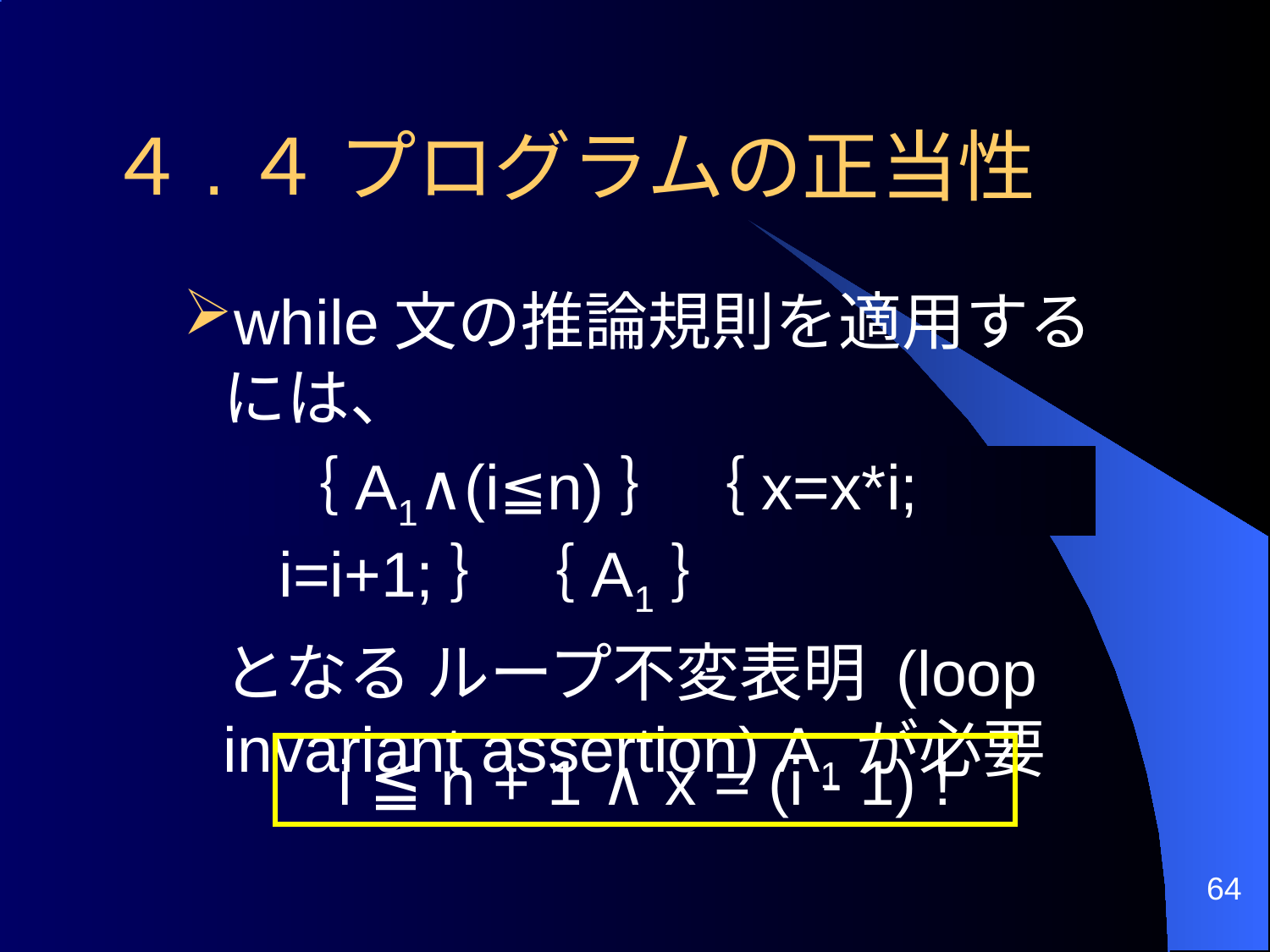

# ４.４ プログラムの正当性
while文の推論規則を適用するには、
 ｛A1∧(i≦n)｝｛x=x*i; i=i+1;｝｛A1｝
	となる ループ不変表明 (loop invariant assertion) A1が必要

i ≦ n + 1 ∧ x = (i - 1) !
64